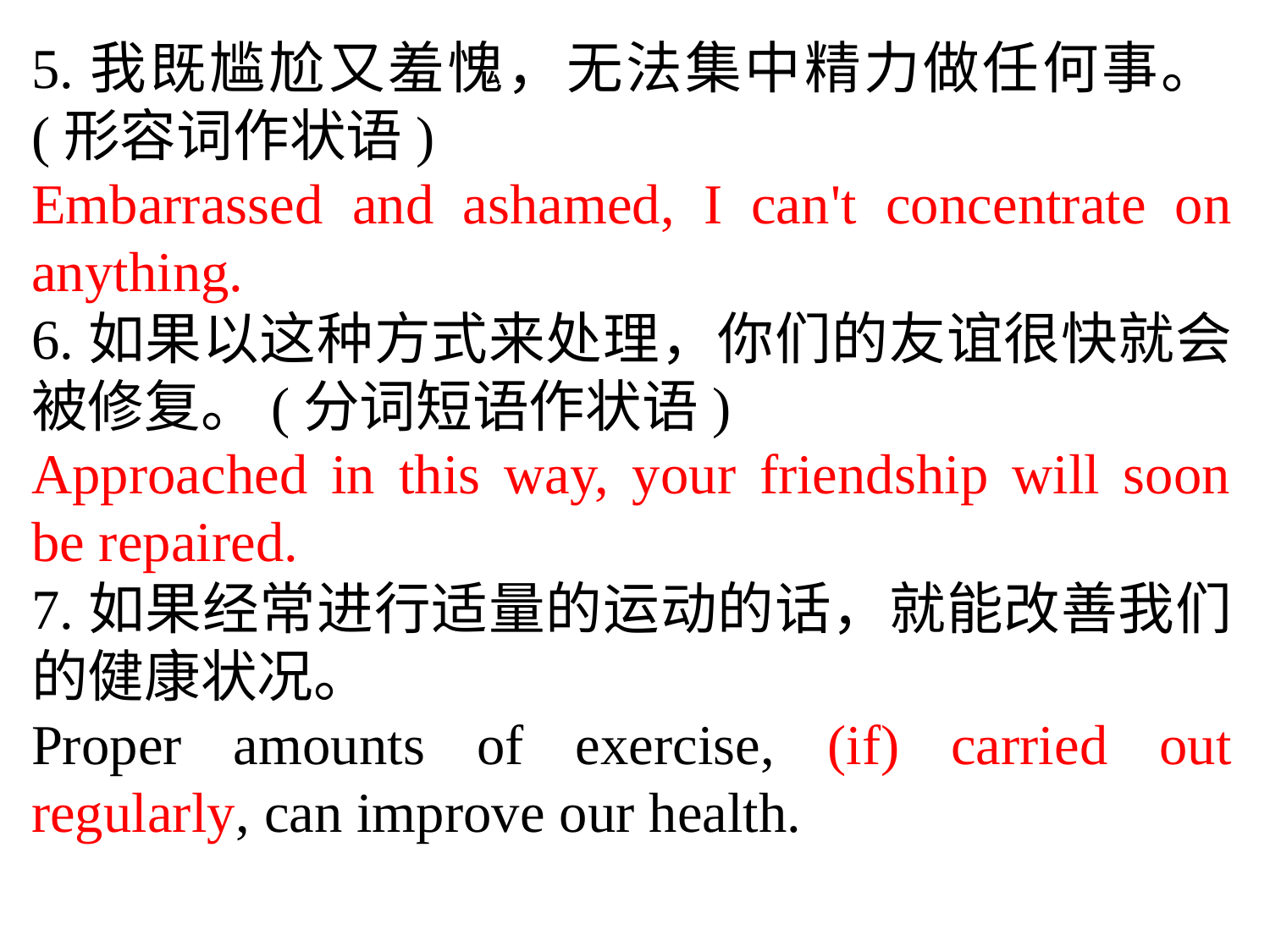

5.我既尴尬又羞愧，无法集中精力做任何事。(形容词作状语)
Embarrassed and ashamed, I can't concentrate on anything.
6.如果以这种方式来处理，你们的友谊很快就会被修复。(分词短语作状语)
Approached in this way, your friendship will soon be repaired.
7.如果经常进行适量的运动的话，就能改善我们的健康状况。
Proper amounts of exercise, (if) carried out regularly, can improve our health.